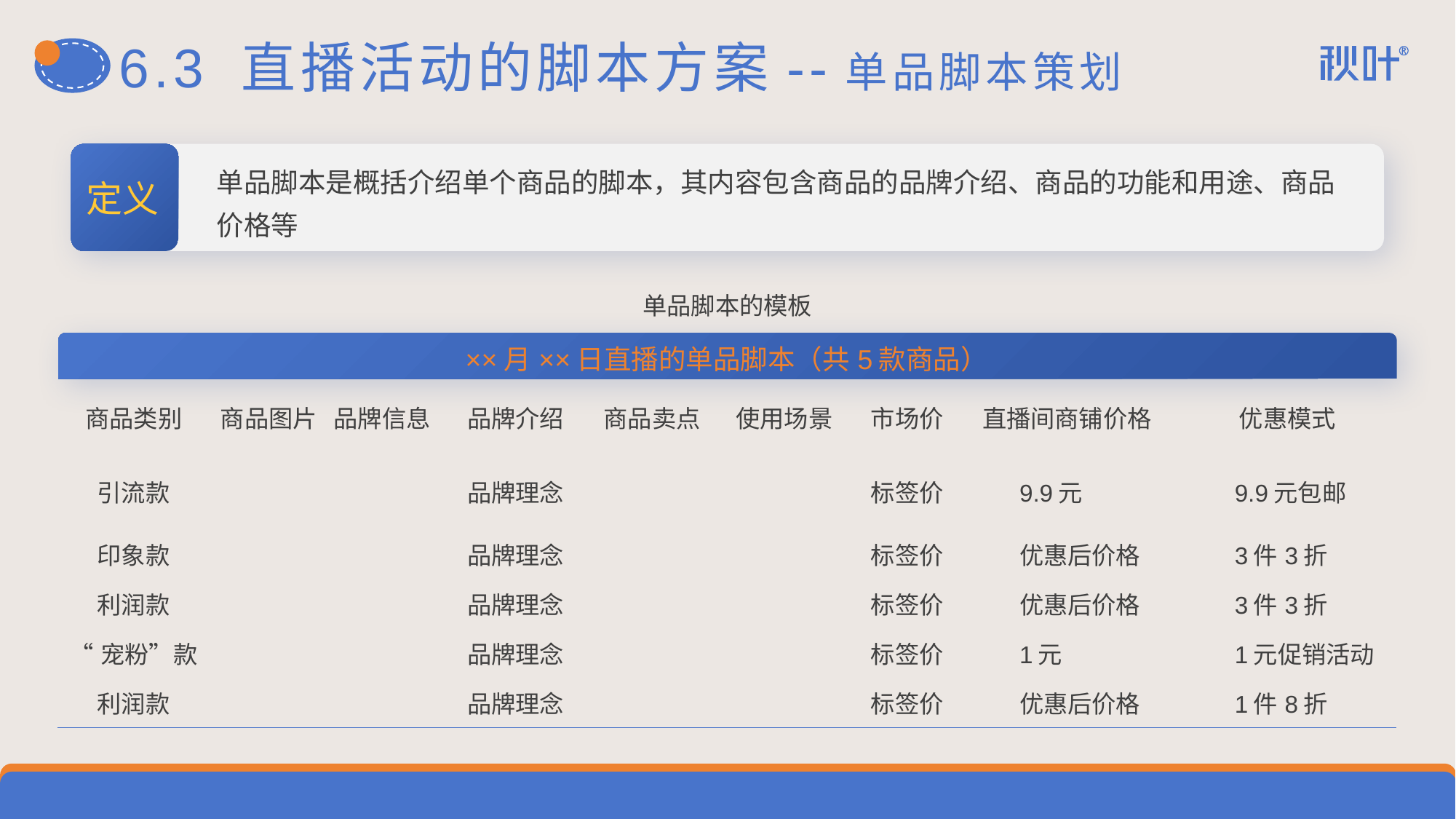

# 6.3 直播活动的脚本方案--单品脚本策划

定义

单品脚本是概括介绍单个商品的脚本，其内容包含商品的品牌介绍、商品的功能和用途、商品价格等
单品脚本的模板

| ××月××日直播的单品脚本（共5款商品） |  |  |  |  |  |  |  |  |
| --- | --- | --- | --- | --- | --- | --- | --- | --- |
| 商品类别 | 商品图片 | 品牌信息 | 品牌介绍 | 商品卖点 | 使用场景 | 市场价 | 直播间商铺价格 | 优惠模式 |
| 引流款 |  |  | 品牌理念 |  |  | 标签价 | 9.9元 | 9.9元包邮 |
| 印象款 |  |  | 品牌理念 |  |  | 标签价 | 优惠后价格 | 3件3折 |
| 利润款 |  |  | 品牌理念 |  |  | 标签价 | 优惠后价格 | 3件3折 |
| “宠粉”款 |  |  | 品牌理念 |  |  | 标签价 | 1元 | 1元促销活动 |
| 利润款 |  |  | 品牌理念 |  |  | 标签价 | 优惠后价格 | 1件8折 |